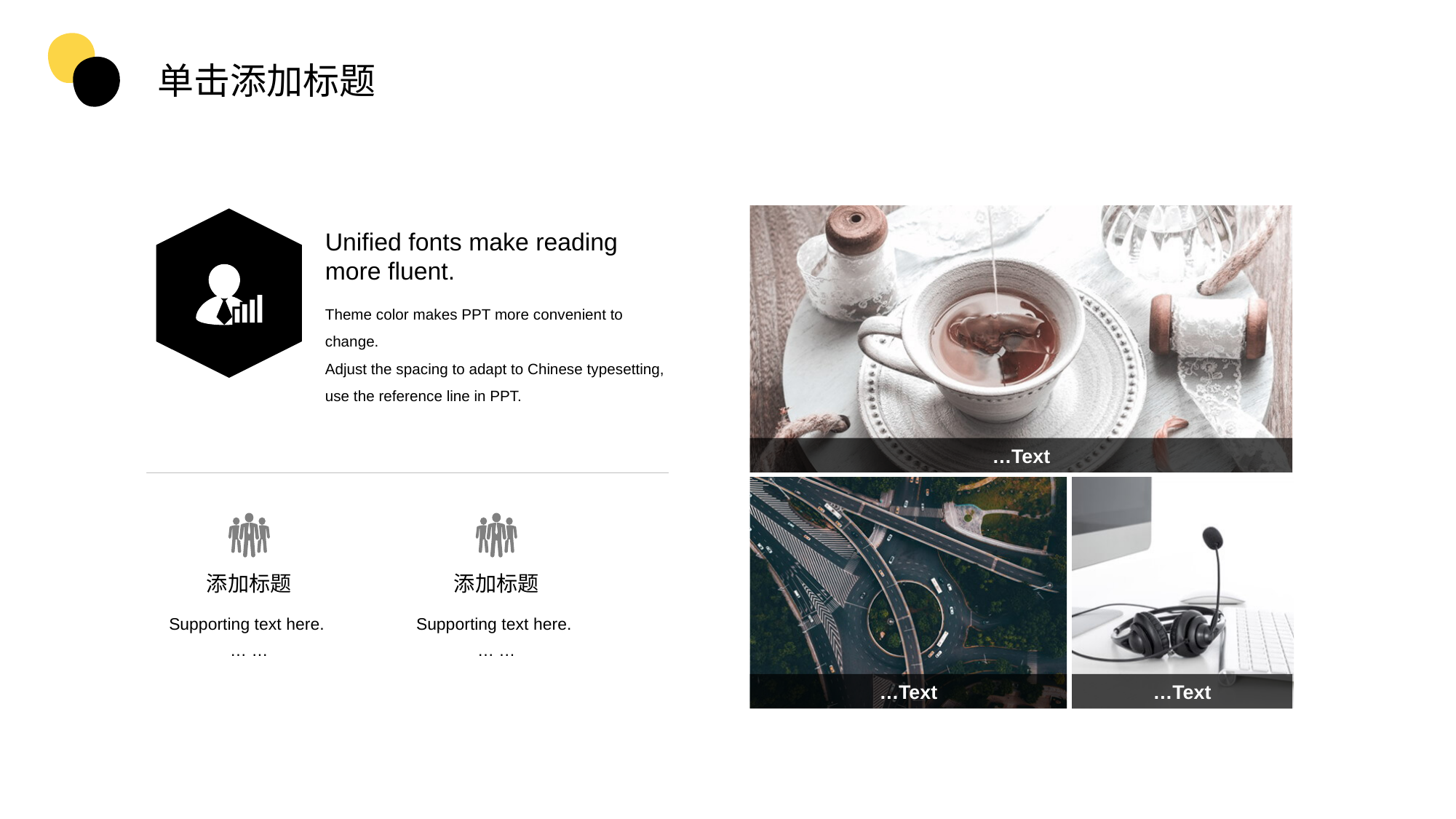

单击添加标题

Unified fonts make reading more fluent.
Theme color makes PPT more convenient to change.
Adjust the spacing to adapt to Chinese typesetting, use the reference line in PPT.
…Text

添加标题
Supporting text here.
… …

添加标题
Supporting text here.
… …
…Text
…Text